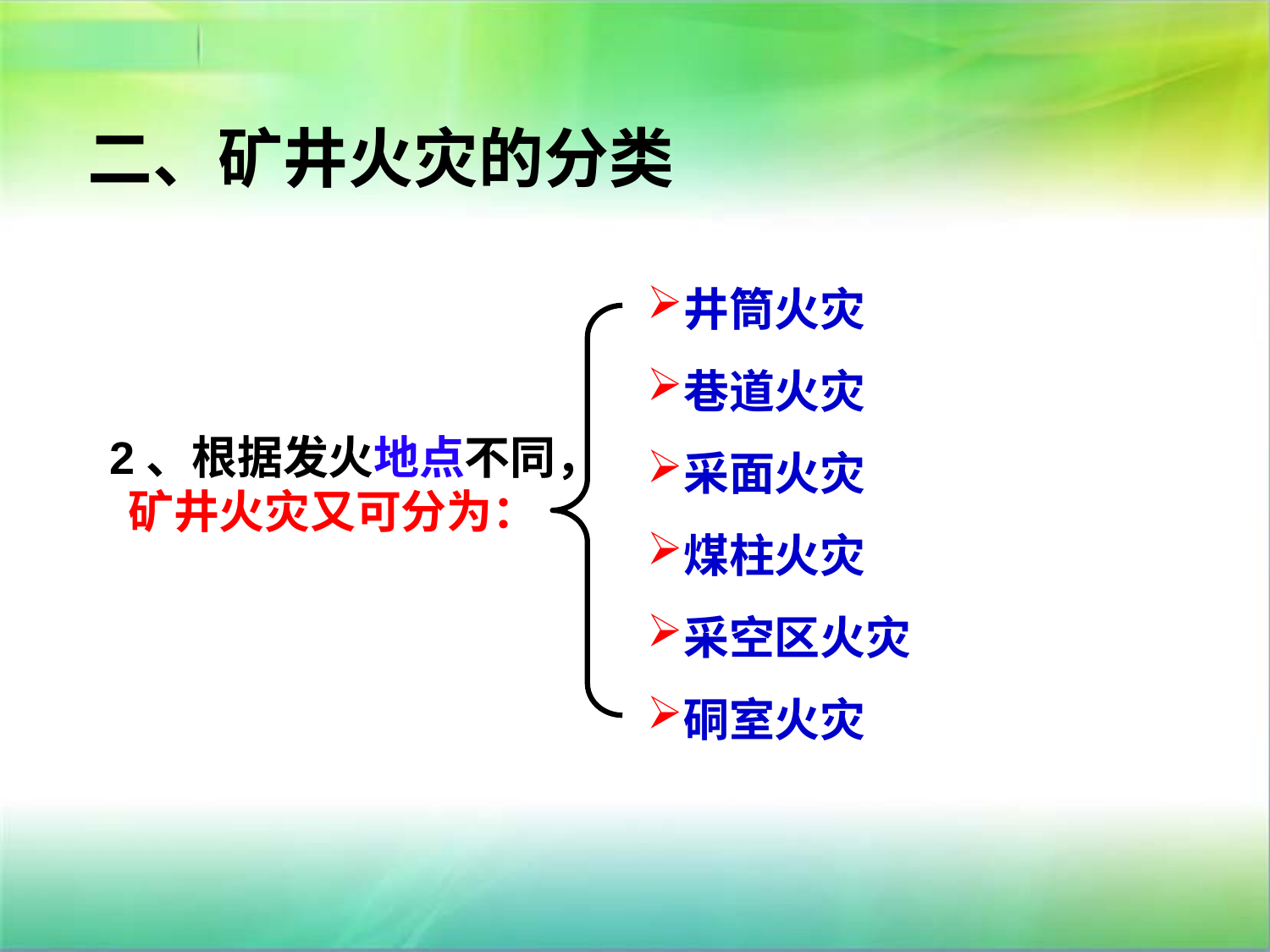

# 二、矿井火灾的分类
井筒火灾
巷道火灾
采面火灾
煤柱火灾
采空区火灾
硐室火灾

2、根据发火地点不同，
矿井火灾又可分为：